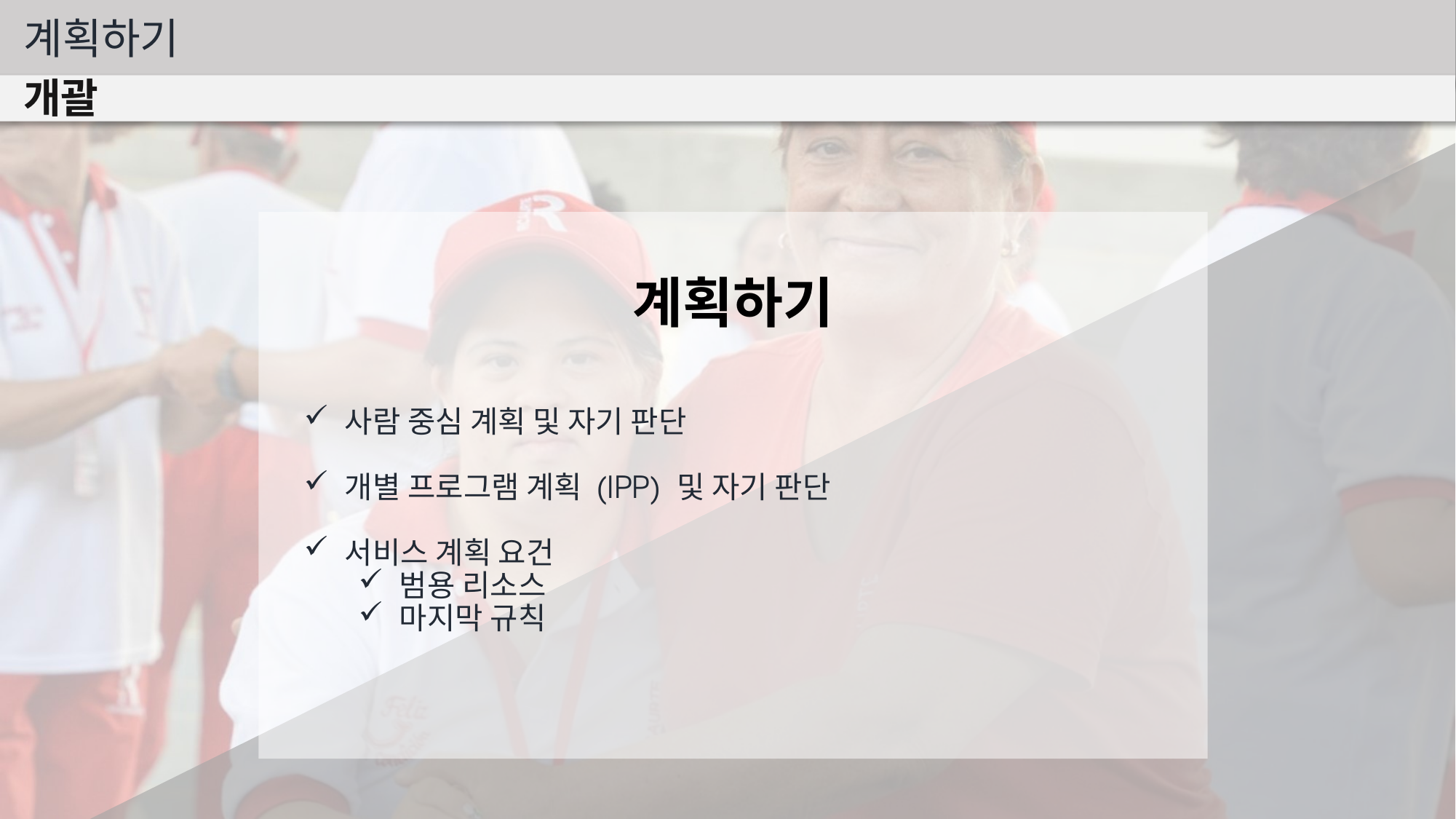

계획하기
개괄

계획하기
사람 중심 계획 및 자기 판단

개별 프로그램 계획 (IPP) 및 자기 판단

서비스 계획 요건
범용 리소스
마지막 규칙